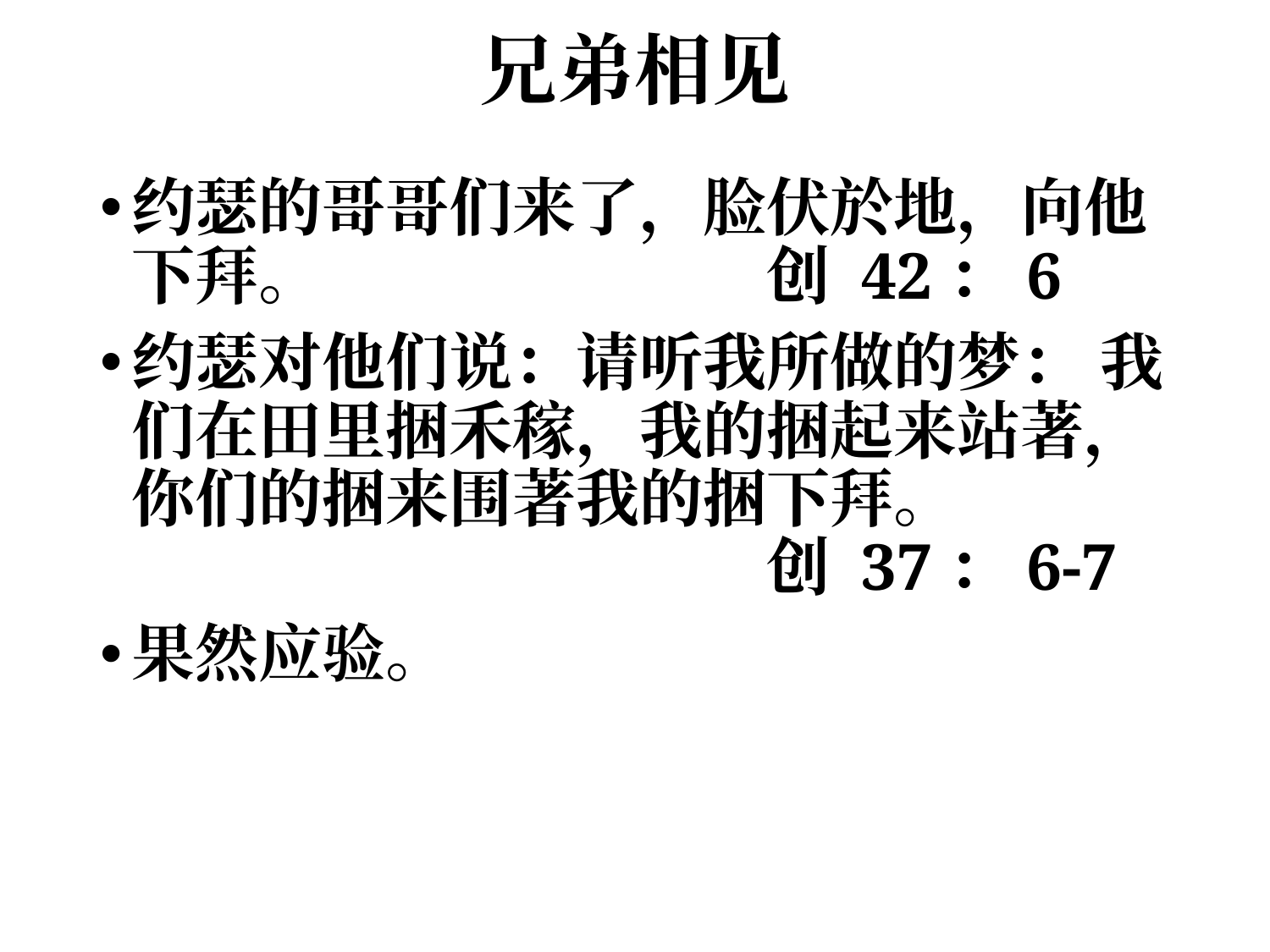

# 兄弟相见
约瑟的哥哥们来了，脸伏於地，向他下拜。				创 42：6
约瑟对他们说：请听我所做的梦： 我们在田里捆禾稼，我的捆起来站著，你们的捆来围著我的捆下拜。							创 37：6-7
果然应验。